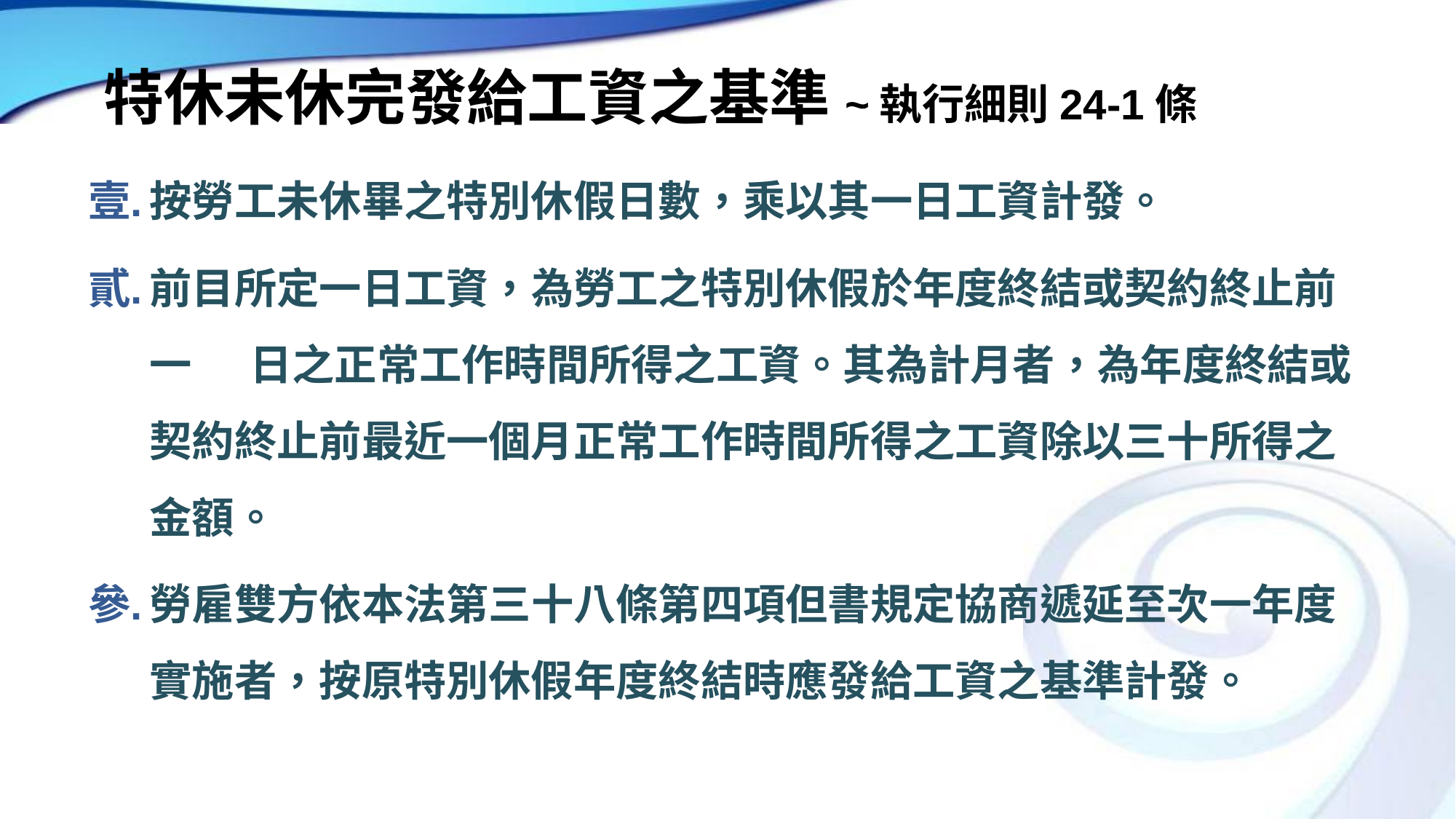

# 特休未休完發給工資之基準~執行細則24-1條
按勞工未休畢之特別休假日數，乘以其一日工資計發。
前目所定一日工資，為勞工之特別休假於年度終結或契約終止前一      日之正常工作時間所得之工資。其為計月者，為年度終結或契約終止前最近一個月正常工作時間所得之工資除以三十所得之金額。
勞雇雙方依本法第三十八條第四項但書規定協商遞延至次一年度實施者，按原特別休假年度終結時應發給工資之基準計發。